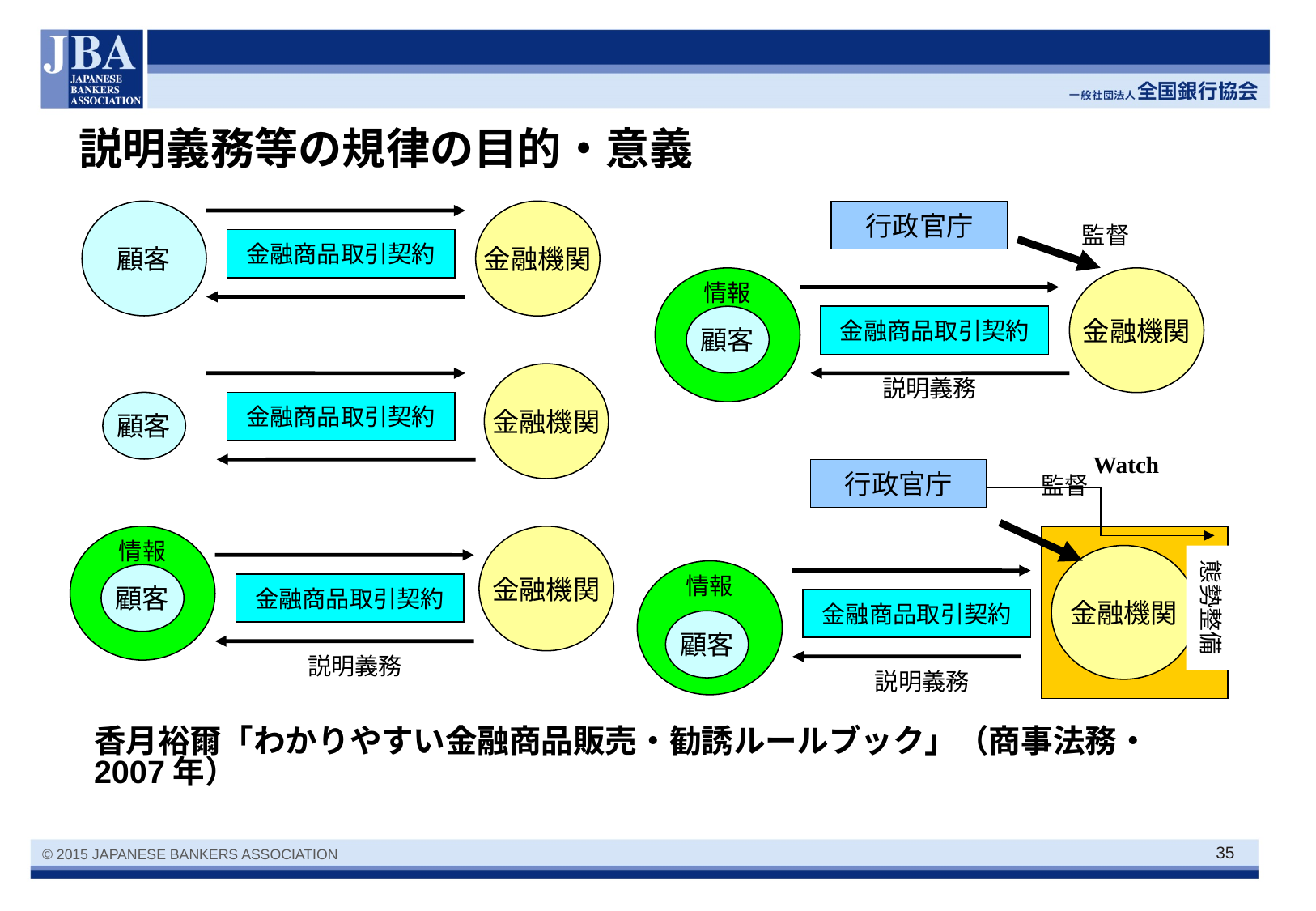

# 説明義務等の規律の目的・意義
顧客
金融機関
行政官庁

監督
金融商品取引契約

情報

金融機関

顧客
金融商品取引契約
金融機関
説明義務

顧客
金融商品取引契約
Watch

行政官庁
監督

情報

金融機関

金融機関
態勢整備

情報

顧客

金融商品取引契約
金融商品取引契約
顧客

説明義務

説明義務
香月裕爾「わかりやすい金融商品販売・勧誘ルールブック」（商事法務・2007年）